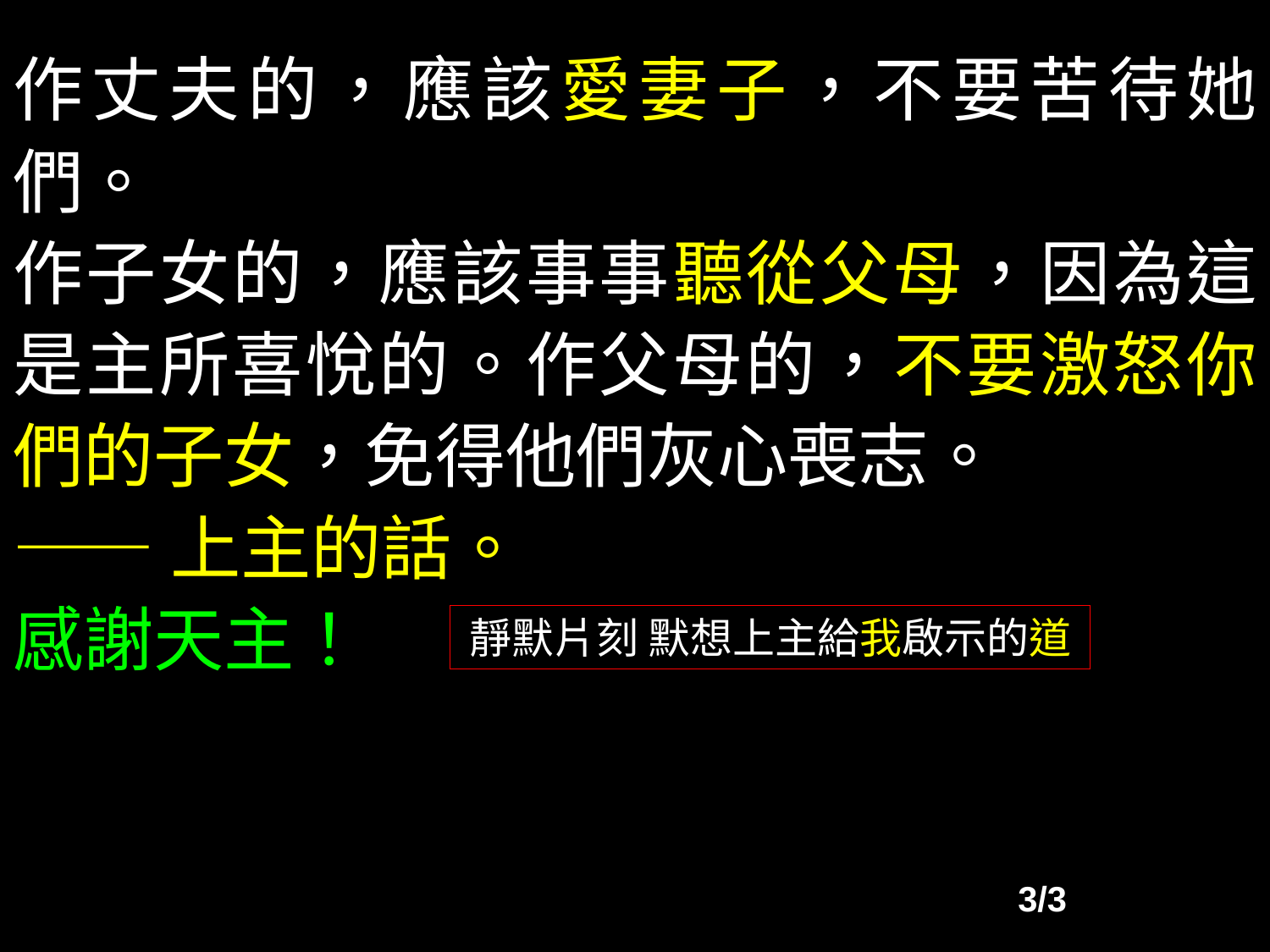

作丈夫的，應該愛妻子，不要苦待她們。
作子女的，應該事事聽從父母，因為這是主所喜悅的。作父母的，不要激怒你們的子女，免得他們灰心喪志。
——上主的話。
感謝天主！

靜默片刻 默想上主給我啟示的道
3/3